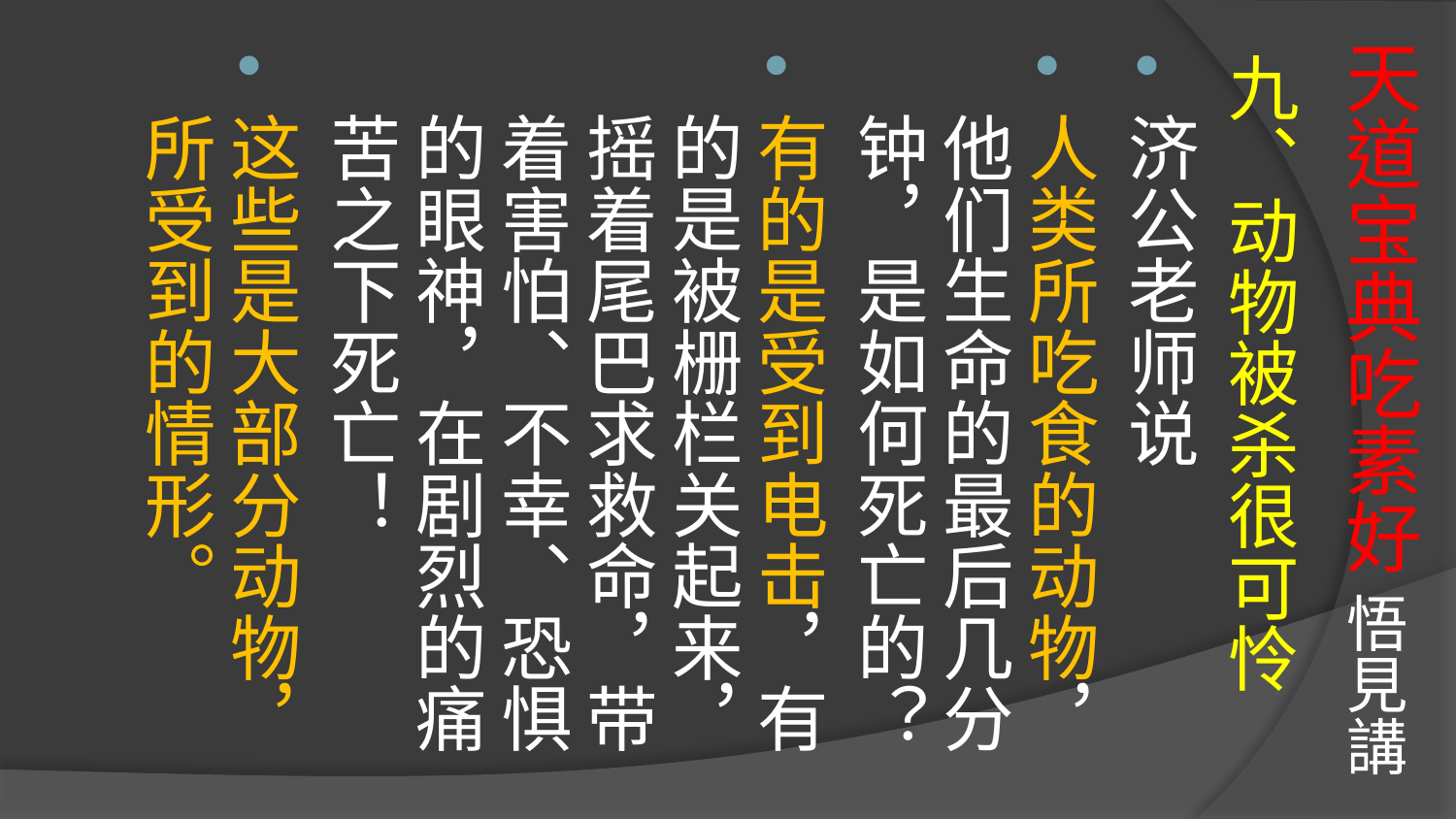

# 天道宝典吃素好 悟見講
九、动物被杀很可怜
济公老师说
人类所吃食的动物，他们生命的最后几分钟，是如何死亡的？
有的是受到电击，有的是被栅栏关起来，摇着尾巴求救命，带着害怕、不幸、恐惧的眼神，在剧烈的痛苦之下死亡！
这些是大部分动物，所受到的情形。